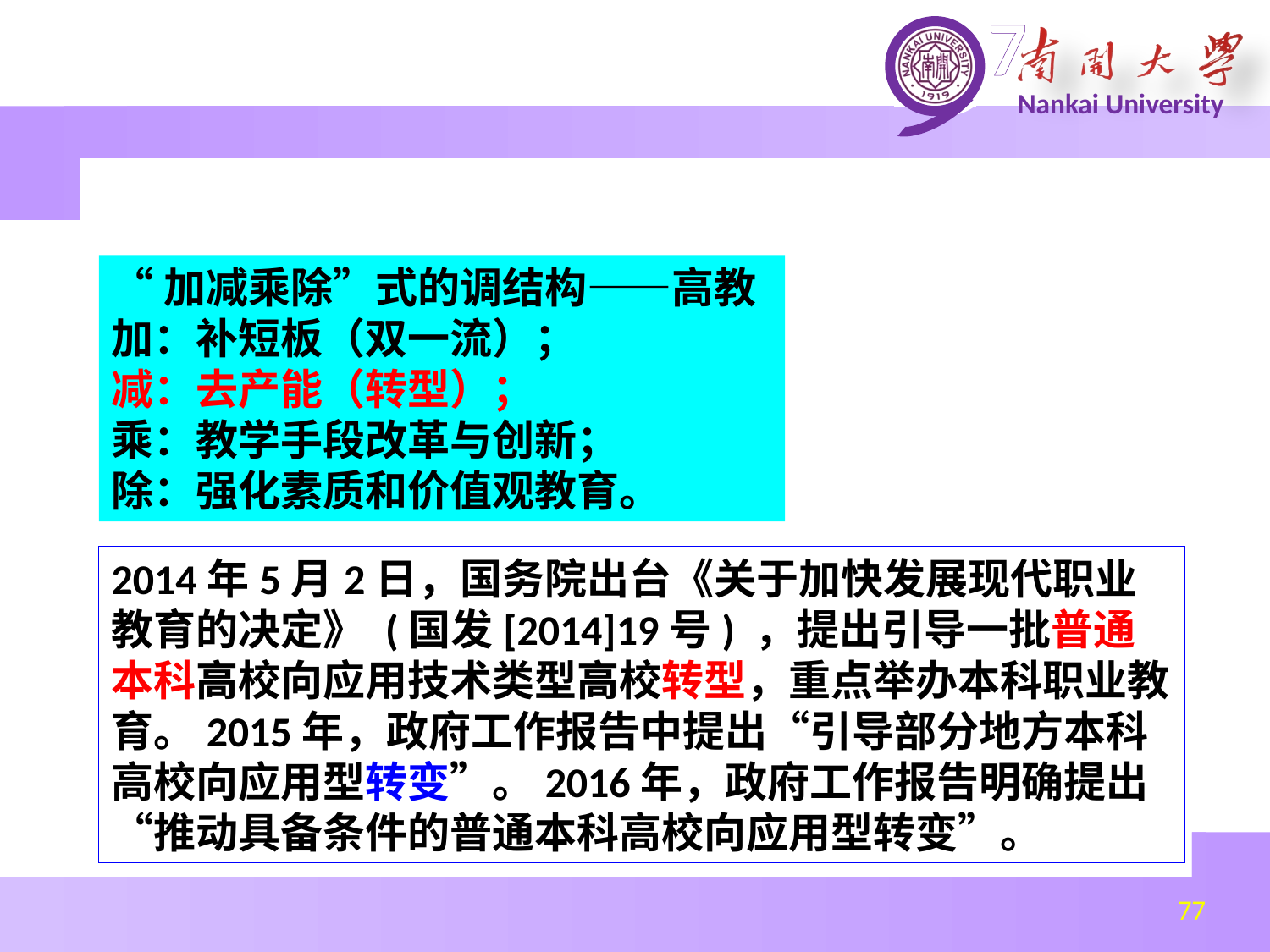

“加减乘除”式的调结构——高教
加：补短板（双一流）；
减：去产能（转型）；
乘：教学手段改革与创新；
除：强化素质和价值观教育。
2014年5月2日，国务院出台《关于加快发展现代职业教育的决定》 (国发[2014]19号) ，提出引导一批普通本科高校向应用技术类型高校转型，重点举办本科职业教育。2015年，政府工作报告中提出“引导部分地方本科高校向应用型转变”。2016年，政府工作报告明确提出“推动具备条件的普通本科高校向应用型转变”。